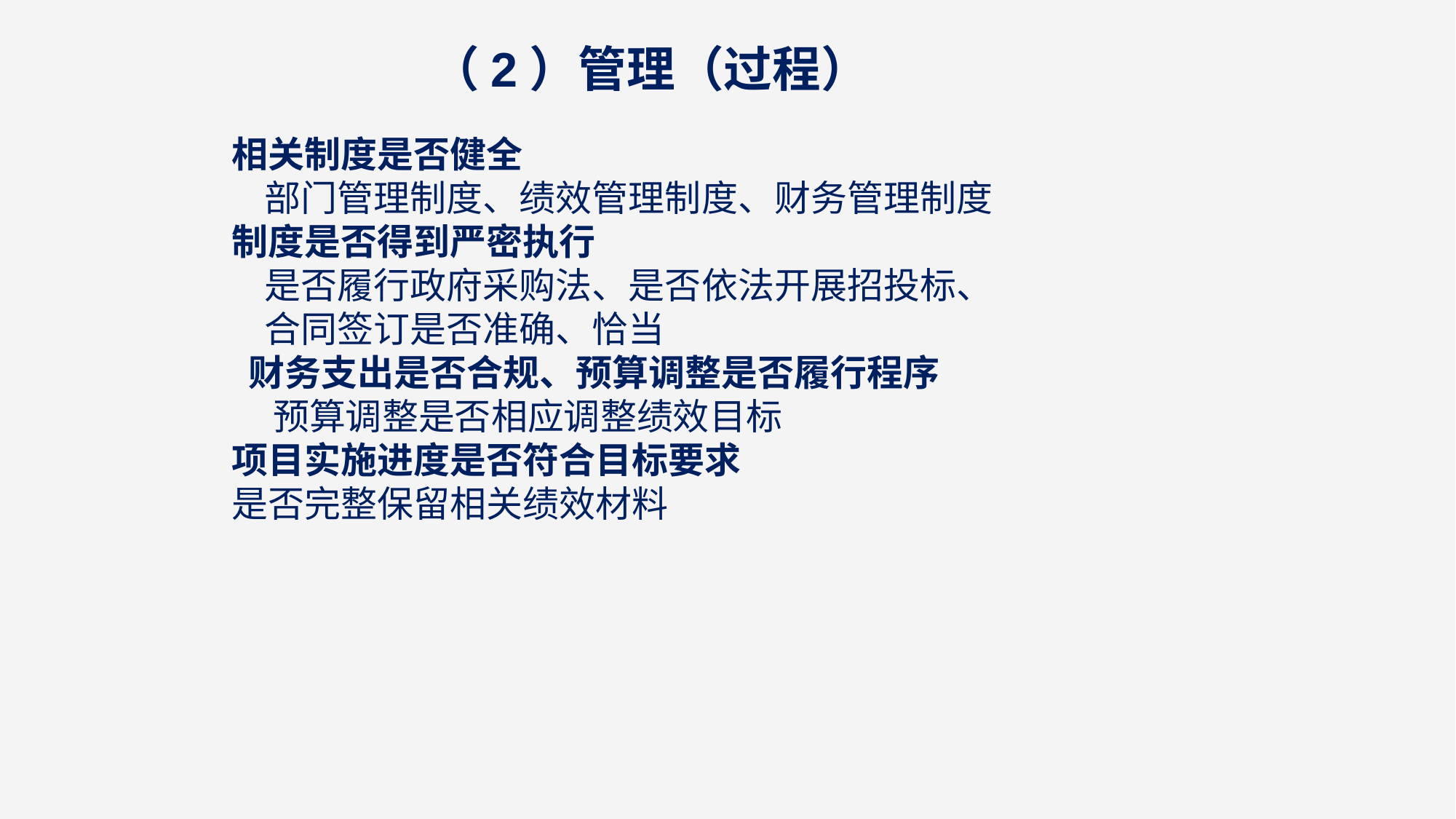

# （2）管理（过程）
相关制度是否健全
   部门管理制度、绩效管理制度、财务管理制度
制度是否得到严密执行
   是否履行政府采购法、是否依法开展招投标、
   合同签订是否准确、恰当
 财务支出是否合规、预算调整是否履行程序
    预算调整是否相应调整绩效目标
项目实施进度是否符合目标要求
是否完整保留相关绩效材料